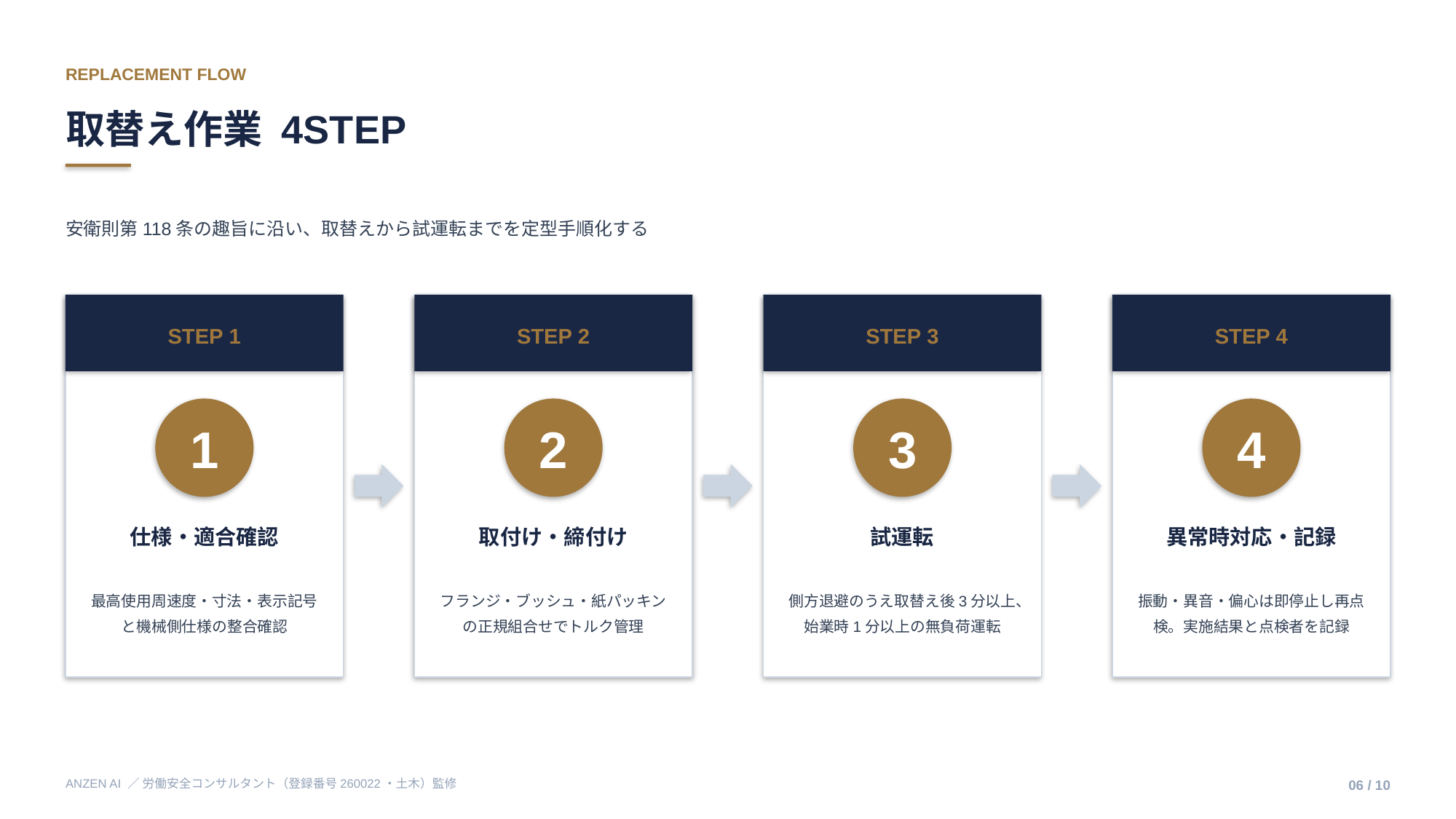

REPLACEMENT FLOW
取替え作業 4STEP

安衛則第118条の趣旨に沿い、取替えから試運転までを定型手順化する

STEP 1

STEP 2

STEP 3

STEP 4
1
2
3
4

仕様・適合確認
取付け・締付け
試運転
異常時対応・記録
最高使用周速度・寸法・表示記号と機械側仕様の整合確認
フランジ・ブッシュ・紙パッキンの正規組合せでトルク管理
側方退避のうえ取替え後3分以上、始業時1分以上の無負荷運転
振動・異音・偏心は即停止し再点検。実施結果と点検者を記録
ANZEN AI ／ 労働安全コンサルタント（登録番号260022・土木）監修
06 / 10